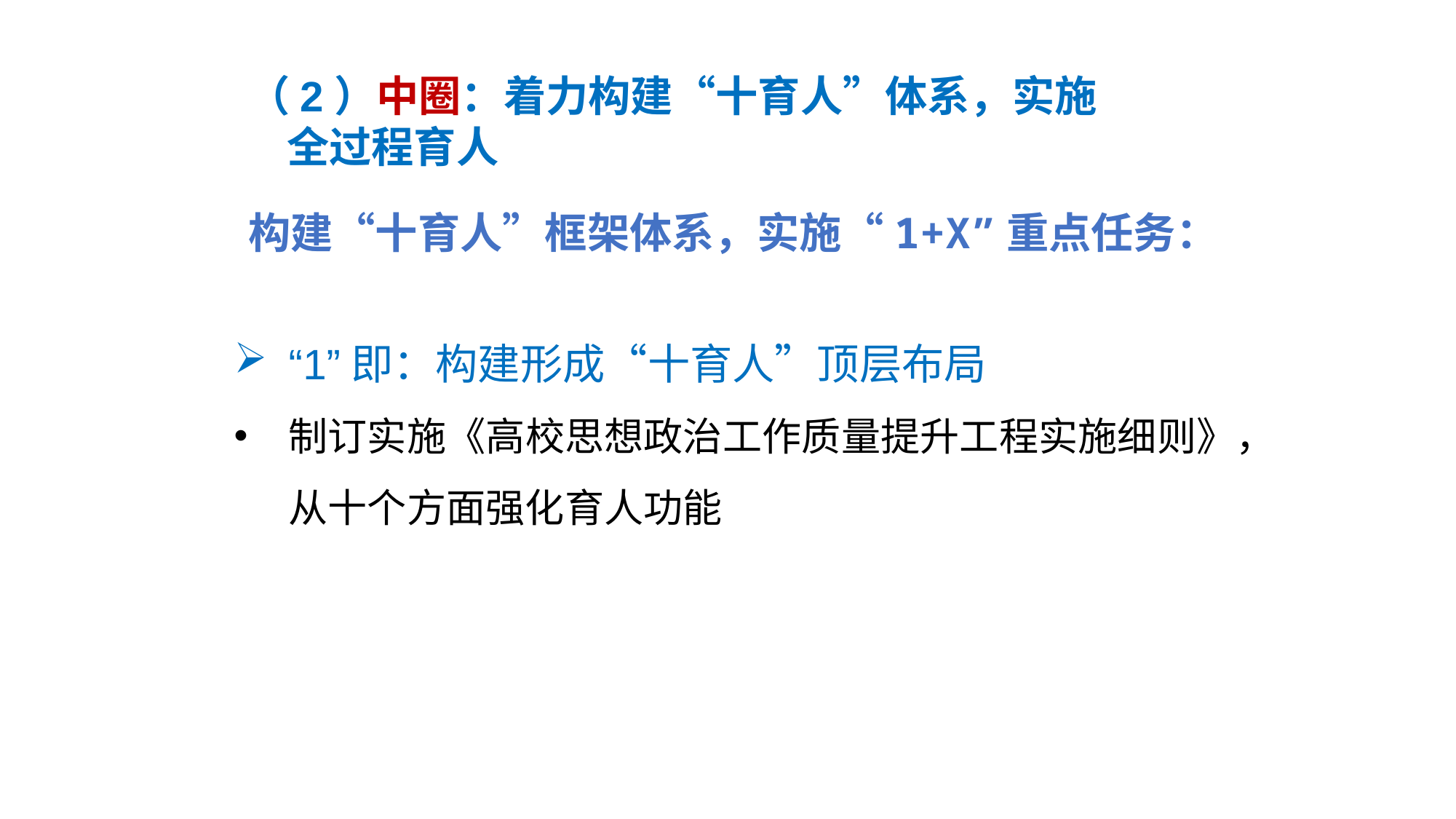

（2）中圈：着力构建“十育人”体系，实施
   全过程育人
构建“十育人”框架体系，实施“1+X”重点任务：
“1”即：构建形成“十育人”顶层布局
制订实施《高校思想政治工作质量提升工程实施细则》，从十个方面强化育人功能